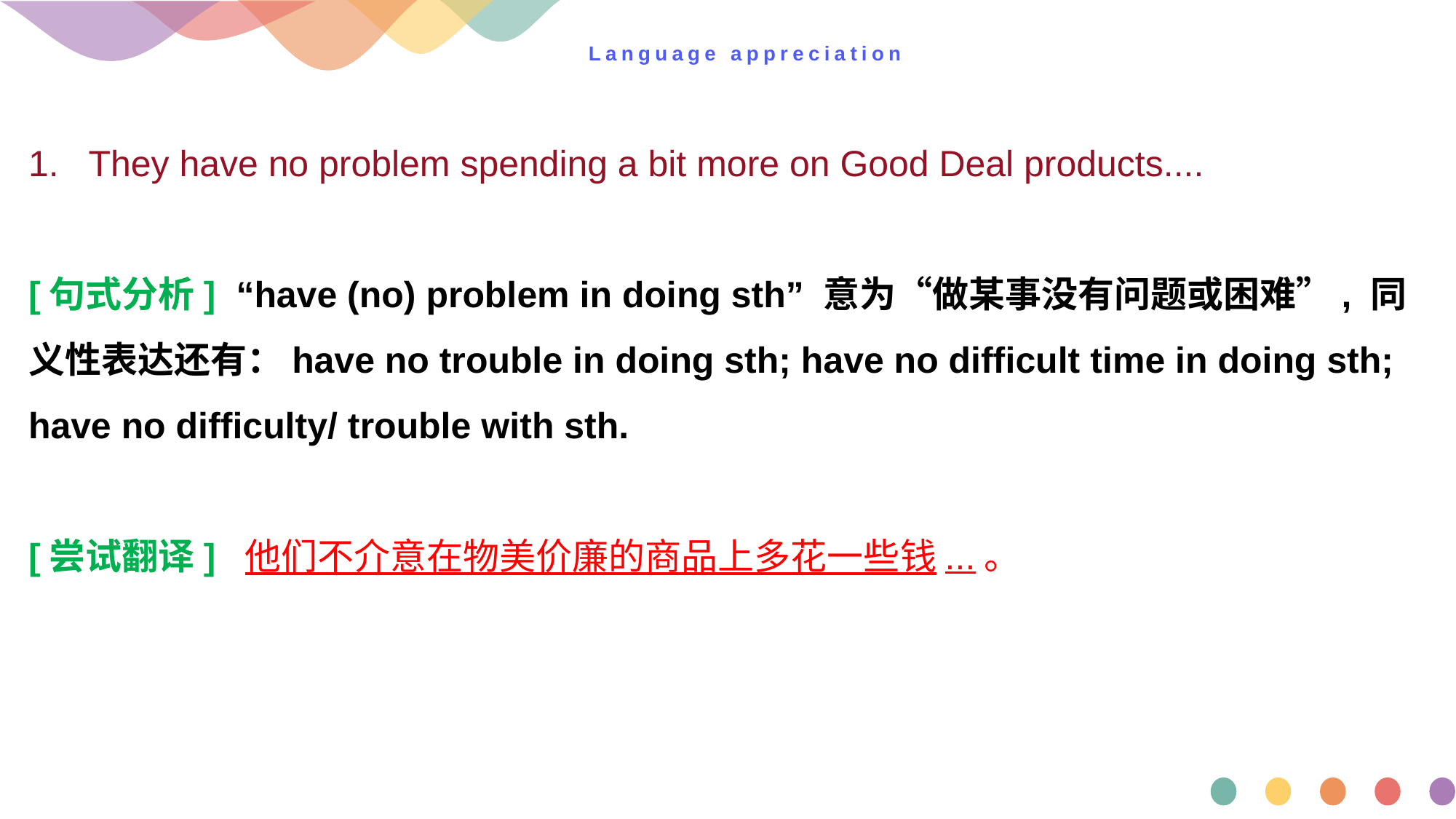

# Language appreciation
1.   They have no problem spending a bit more on Good Deal products....

[句式分析]  “have (no) problem in doing sth” 意为“做某事没有问题或困难”, 同义性表达还有：have no trouble in doing sth; have no difficult time in doing sth; have no difficulty/ trouble with sth.

[尝试翻译]  他们不介意在物美价廉的商品上多花一些钱...。